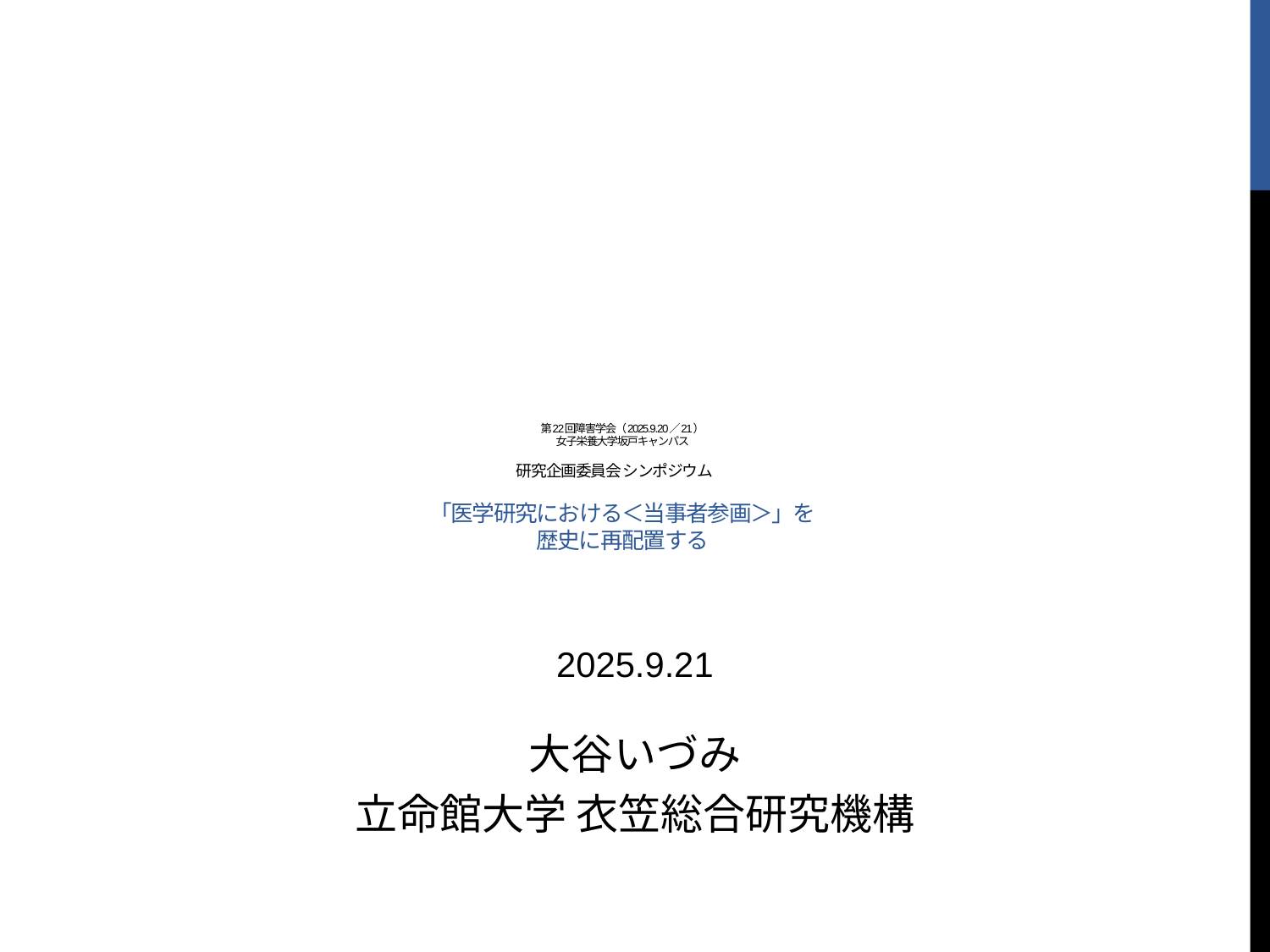

# 第22回障害学会（2025.9.20／21） 女子栄養大学坂戸キャンパス 研究企画委員会 シンポジウム　 「医学研究における＜当事者参画＞」を 歴史に再配置する
2025.9.21
大谷いづみ
立命館大学 衣笠総合研究機構